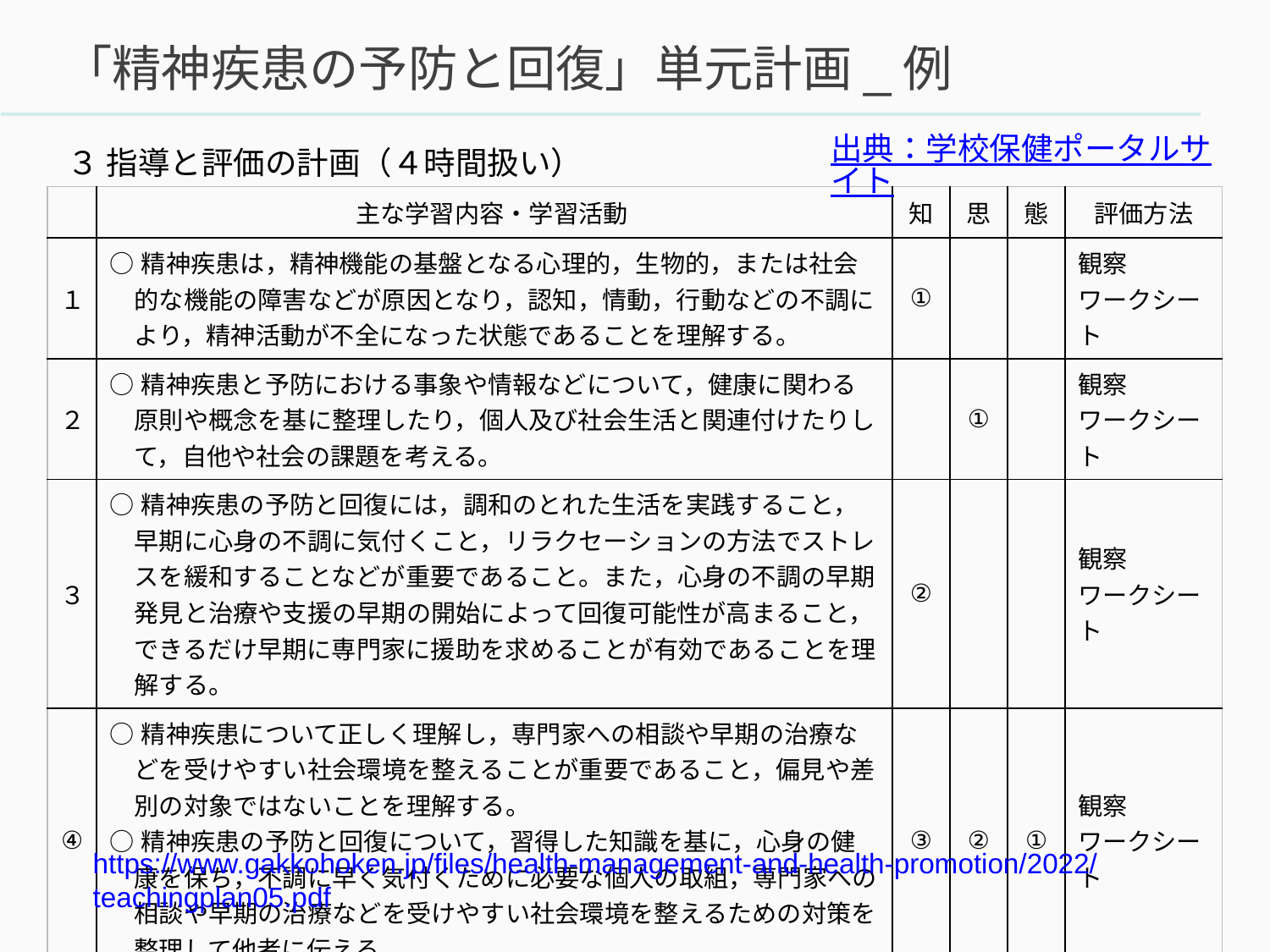

# 「精神疾患の予防と回復」単元計画_例
出典：学校保健ポータルサイト
３ 指導と評価の計画（４時間扱い）
|  | 主な学習内容・学習活動 | 知 | 思 | 態 | 評価方法 |
| --- | --- | --- | --- | --- | --- |
| １ | ○精神疾患は，精神機能の基盤となる心理的，生物的，または社会的な機能の障害などが原因となり，認知，情動，行動などの不調により，精神活動が不全になった状態であることを理解する。 | ① |  |  | 観察 ワークシート |
| ２ | ○精神疾患と予防における事象や情報などについて，健康に関わる原則や概念を基に整理したり，個人及び社会生活と関連付けたりして，自他や社会の課題を考える。 |  | ① |  | 観察 ワークシート |
| ３ | ○精神疾患の予防と回復には，調和のとれた生活を実践すること，早期に心身の不調に気付くこと，リラクセーションの方法でストレスを緩和することなどが重要であること。また，心身の不調の早期発見と治療や支援の早期の開始によって回復可能性が高まること，できるだけ早期に専門家に援助を求めることが有効であることを理解する。 | ② |  |  | 観察 ワークシート |
| ④ | ○精神疾患について正しく理解し，専門家への相談や早期の治療などを受けやすい社会環境を整えることが重要であること，偏見や差別の対象ではないことを理解する。 ○精神疾患の予防と回復について，習得した知識を基に，心身の健康を保ち，不調に早く気付くために必要な個人の取組，専門家への相談や早期の治療などを受けやすい社会環境を整えるための対策を整理して他者に伝える。 | ③ | ② | ① | 観察 ワークシート |
https://www.gakkohoken.jp/files/health-management-and-health-promotion/2022/teachingplan05.pdf